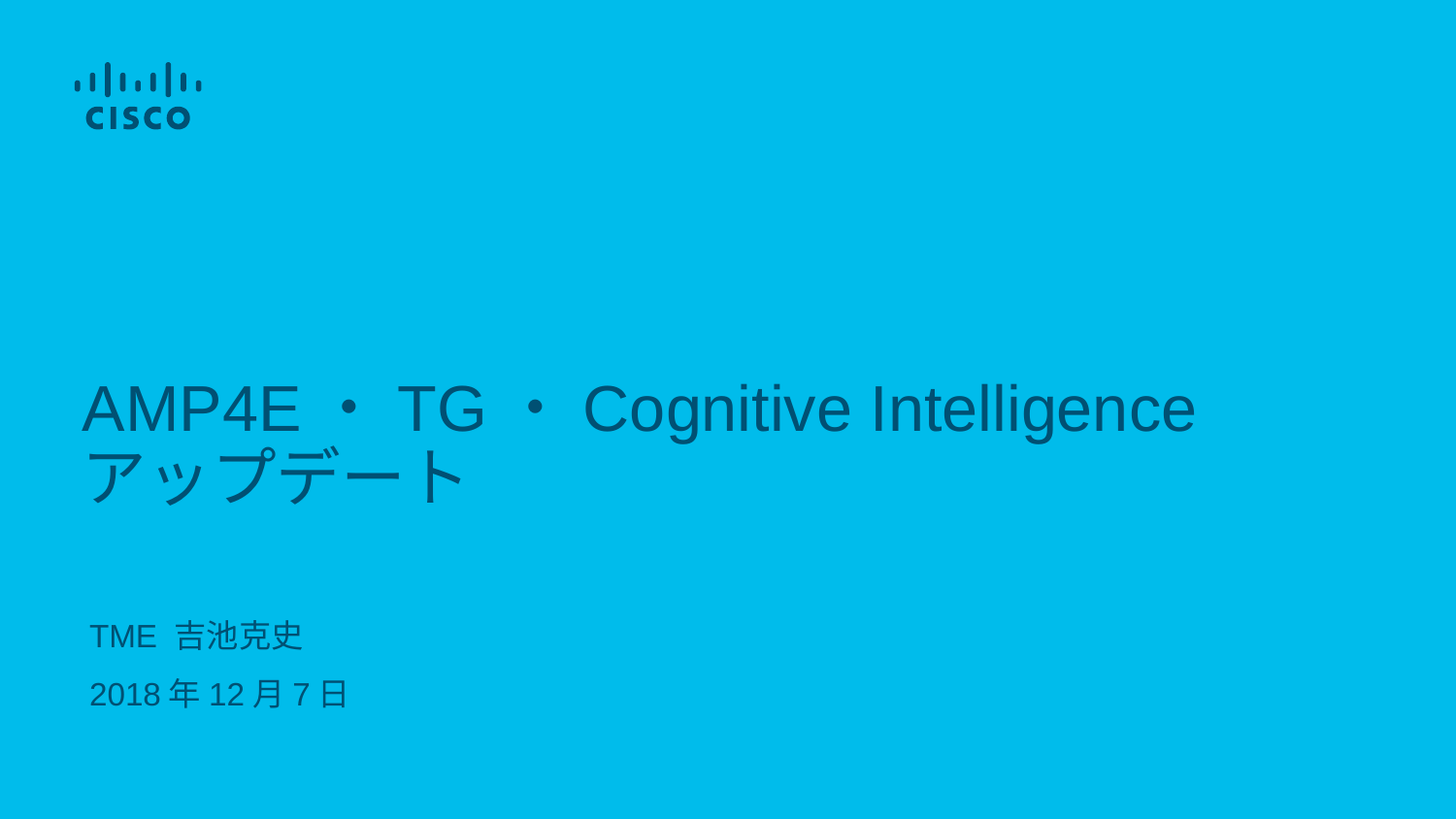

# AMP4E・TG・Cognitive Intelligence アップデート

TME 吉池克史
2018年12月7日